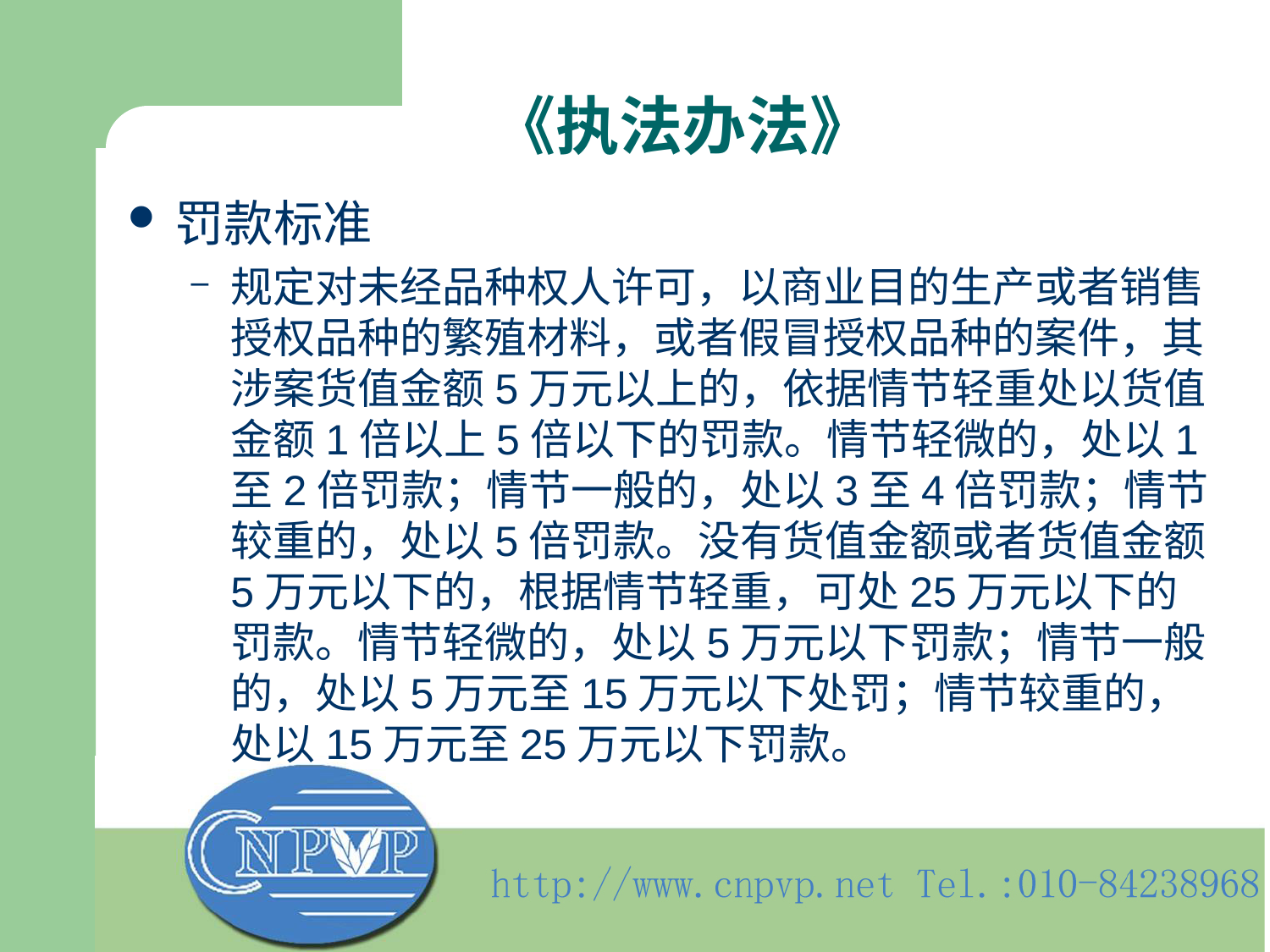

# 《执法办法》
罚款标准
规定对未经品种权人许可，以商业目的生产或者销售授权品种的繁殖材料，或者假冒授权品种的案件，其涉案货值金额5万元以上的，依据情节轻重处以货值金额1倍以上5倍以下的罚款。情节轻微的，处以1至2倍罚款；情节一般的，处以3至4倍罚款；情节较重的，处以5倍罚款。没有货值金额或者货值金额5万元以下的，根据情节轻重，可处25万元以下的罚款。情节轻微的，处以5万元以下罚款；情节一般的，处以5万元至15万元以下处罚；情节较重的，处以15万元至25万元以下罚款。